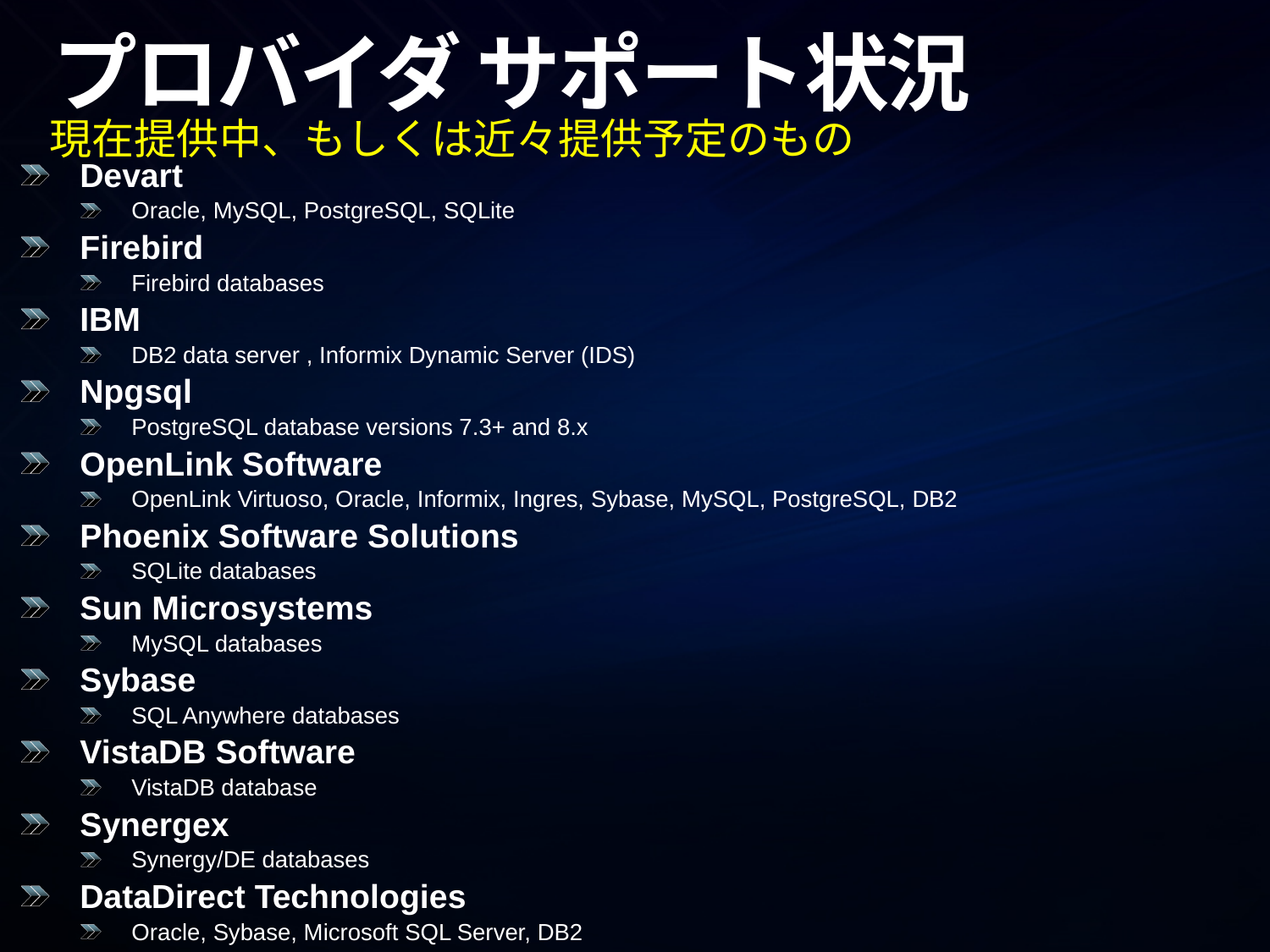

# プロバイダ サポート状況
現在提供中、もしくは近々提供予定のもの
Devart
Oracle, MySQL, PostgreSQL, SQLite
Firebird
Firebird databases
IBM
DB2 data server , Informix Dynamic Server (IDS)
Npgsql
PostgreSQL database versions 7.3+ and 8.x
OpenLink Software
OpenLink Virtuoso, Oracle, Informix, Ingres, Sybase, MySQL, PostgreSQL, DB2
Phoenix Software Solutions
SQLite databases
Sun Microsystems
MySQL databases
Sybase
SQL Anywhere databases
VistaDB Software
VistaDB database
Synergex
Synergy/DE databases
DataDirect Technologies
Oracle, Sybase, Microsoft SQL Server, DB2